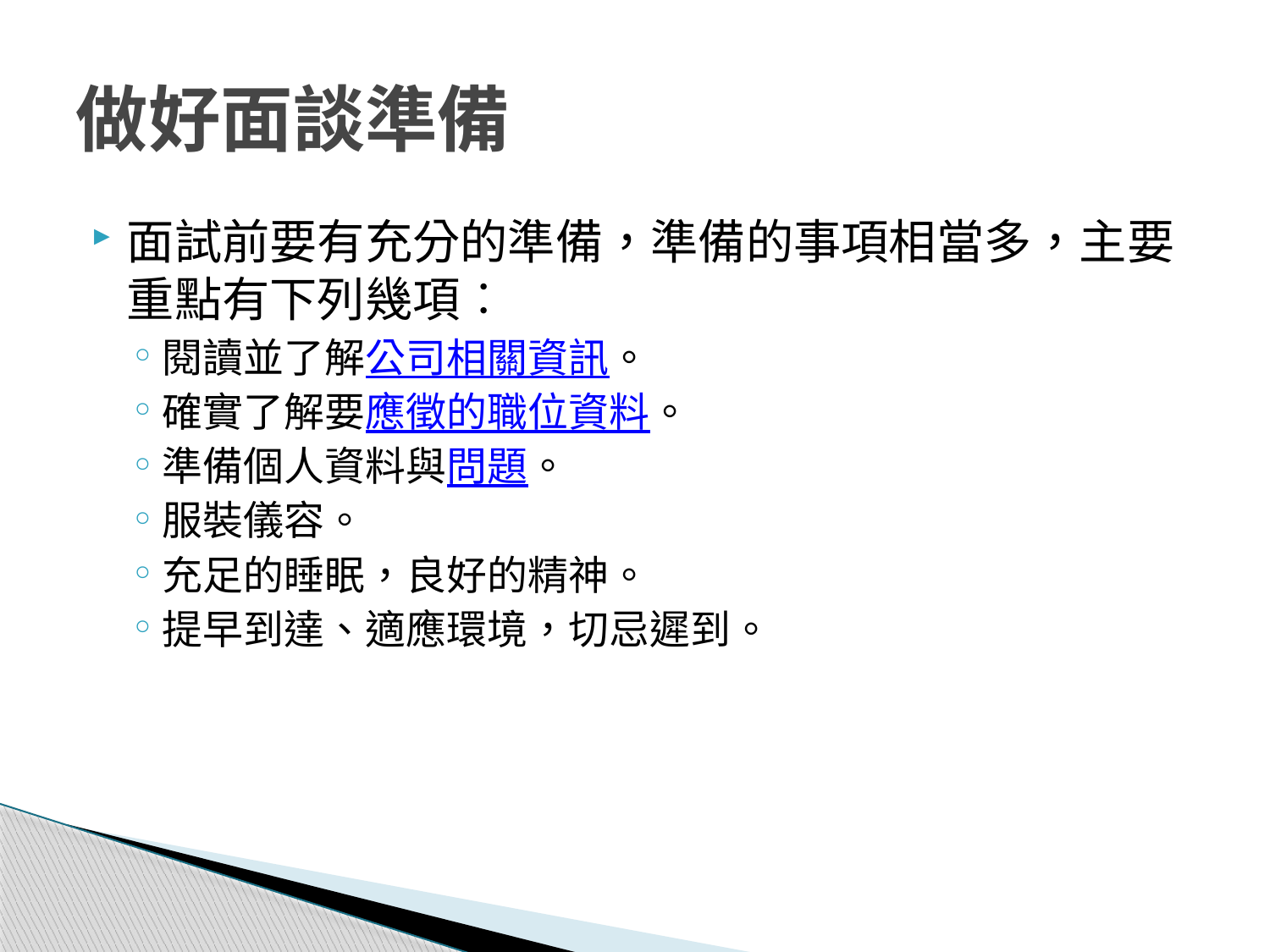

# 做好面談準備
面試前要有充分的準備，準備的事項相當多，主要重點有下列幾項︰
閱讀並了解公司相關資訊。
確實了解要應徵的職位資料。
準備個人資料與問題。
服裝儀容。
充足的睡眠，良好的精神。
提早到達、適應環境，切忌遲到。